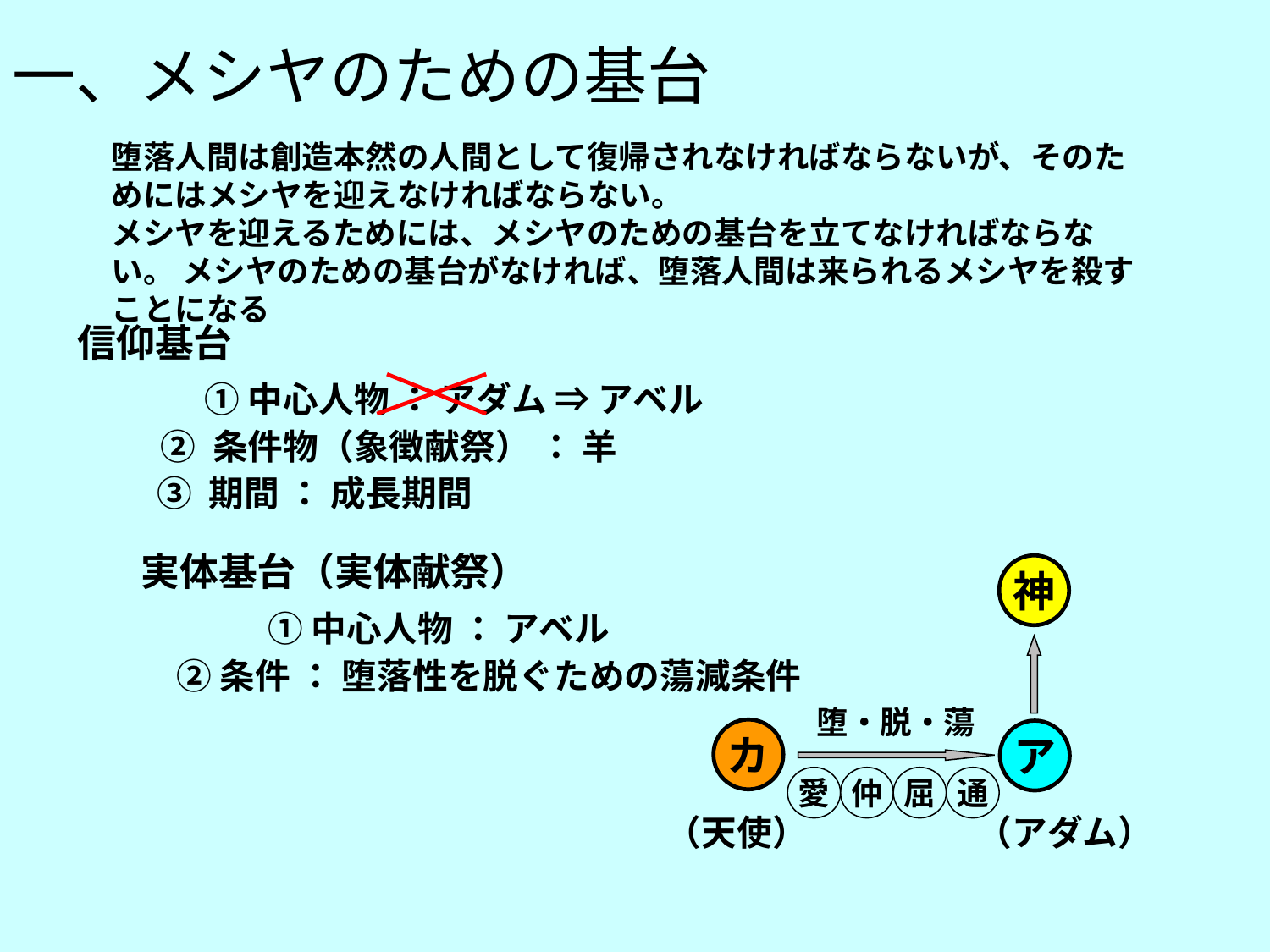

一、メシヤのための基台
堕落人間は創造本然の人間として復帰されなければならないが、そのためにはメシヤを迎えなければならない。
メシヤを迎えるためには、メシヤのための基台を立てなければならない。 メシヤのための基台がなければ、堕落人間は来られるメシヤを殺すことになる
信仰基台
　　　① 中心人物 ： アダム ⇒ アベル
  ② 条件物（象徴献祭） ： 羊
  ③ 期間 ： 成長期間
実体基台（実体献祭）
　　　① 中心人物 ： アベル
　② 条件 ： 堕落性を脱ぐための蕩減条件

神

堕・脱・蕩
カ
ア

愛
仲
屈
通
（天使）                 （アダム）